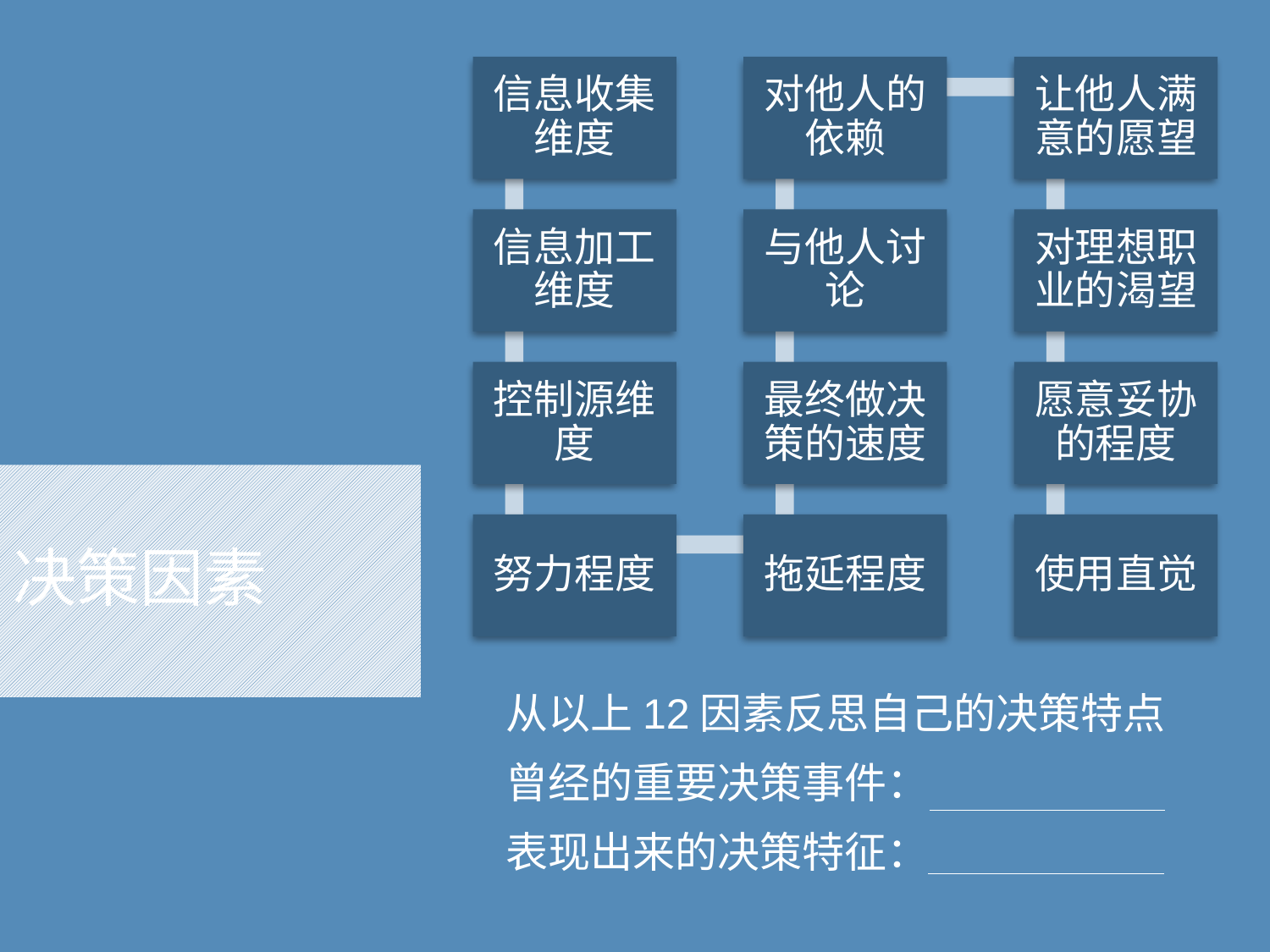

从以上12因素反思自己的决策特点
曾经的重要决策事件：
表现出来的决策特征：
信息收集维度
信息加工维度
控制源维度
努力程度
拖延程度
最终做决策的速度
与他人讨论
对他人的依赖
让他人满意的愿望
对理想职业的渴望
愿意妥协的程度
使用直觉
# 决策因素